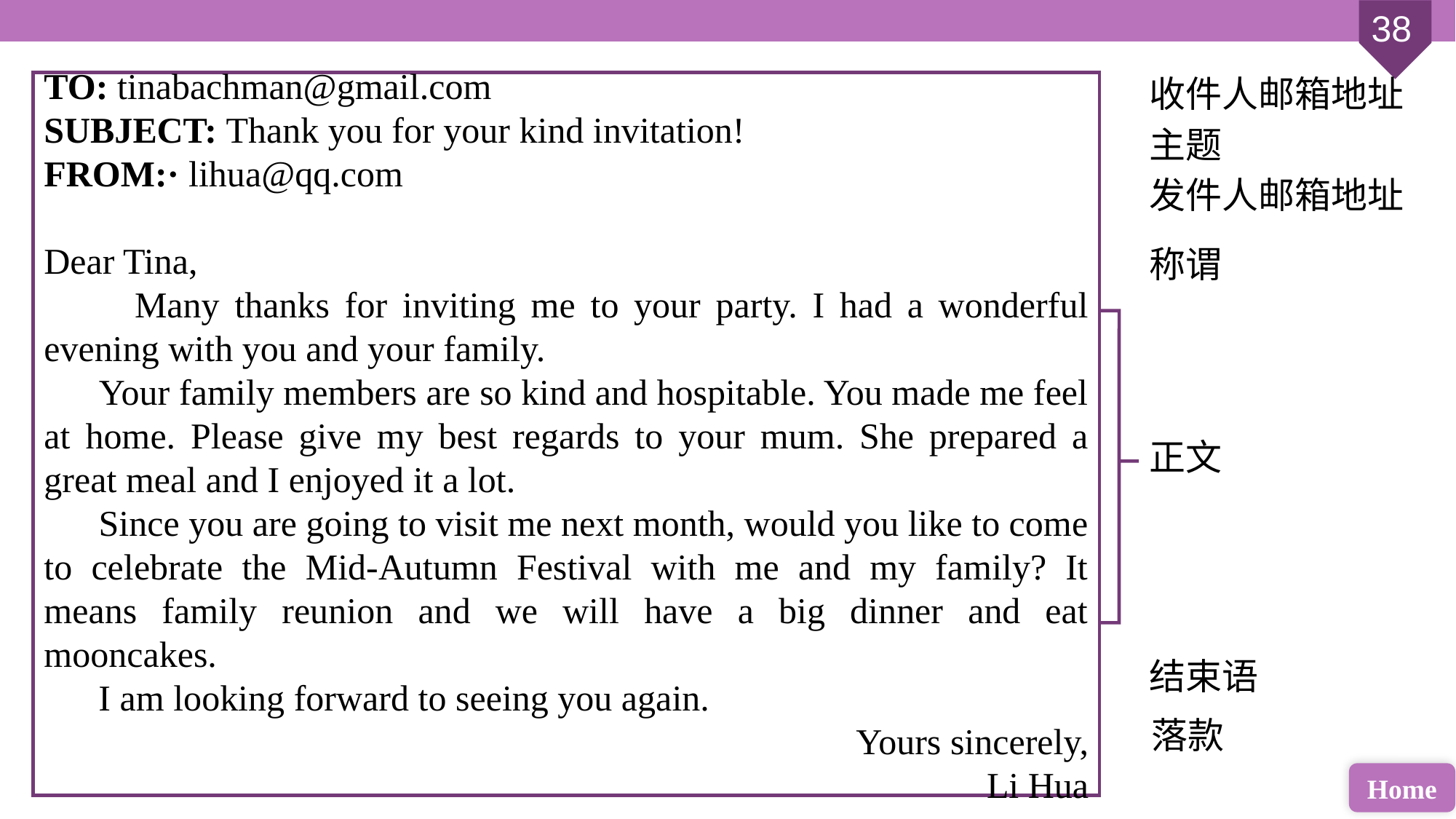

收件人邮箱地址
TO: tinabachman@gmail.com
SUBJECT: Thank you for your kind invitation!
FROM:· lihua@qq.com

Dear Tina,
      Many thanks for inviting me to your party. I had a wonderful evening with you and your family.
      Your family members are so kind and hospitable. You made me feel at home. Please give my best regards to your mum. She prepared a great meal and I enjoyed it a lot.
      Since you are going to visit me next month, would you like to come to celebrate the Mid-Autumn Festival with me and my family? It means family reunion and we will have a big dinner and eat mooncakes.
      I am looking forward to seeing you again.
Yours sincerely,
Li Hua
主题
发件人邮箱地址
称谓

正文

结束语

落款